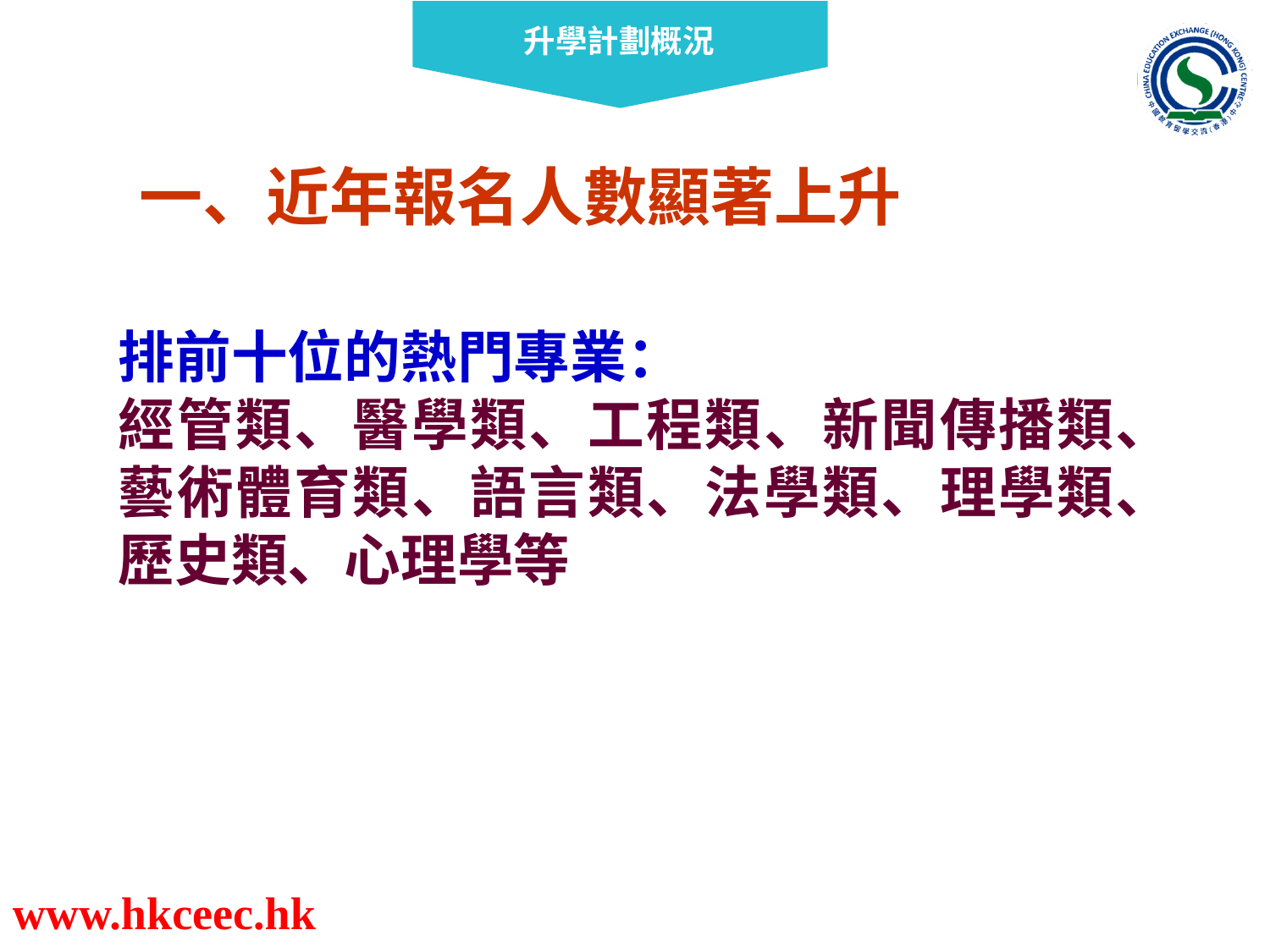

一、近年報名人數顯著上升
排前十位的熱門專業：
經管類、醫學類、工程類、新聞傳播類、藝術體育類、語言類、法學類、理學類、歷史類、心理學等